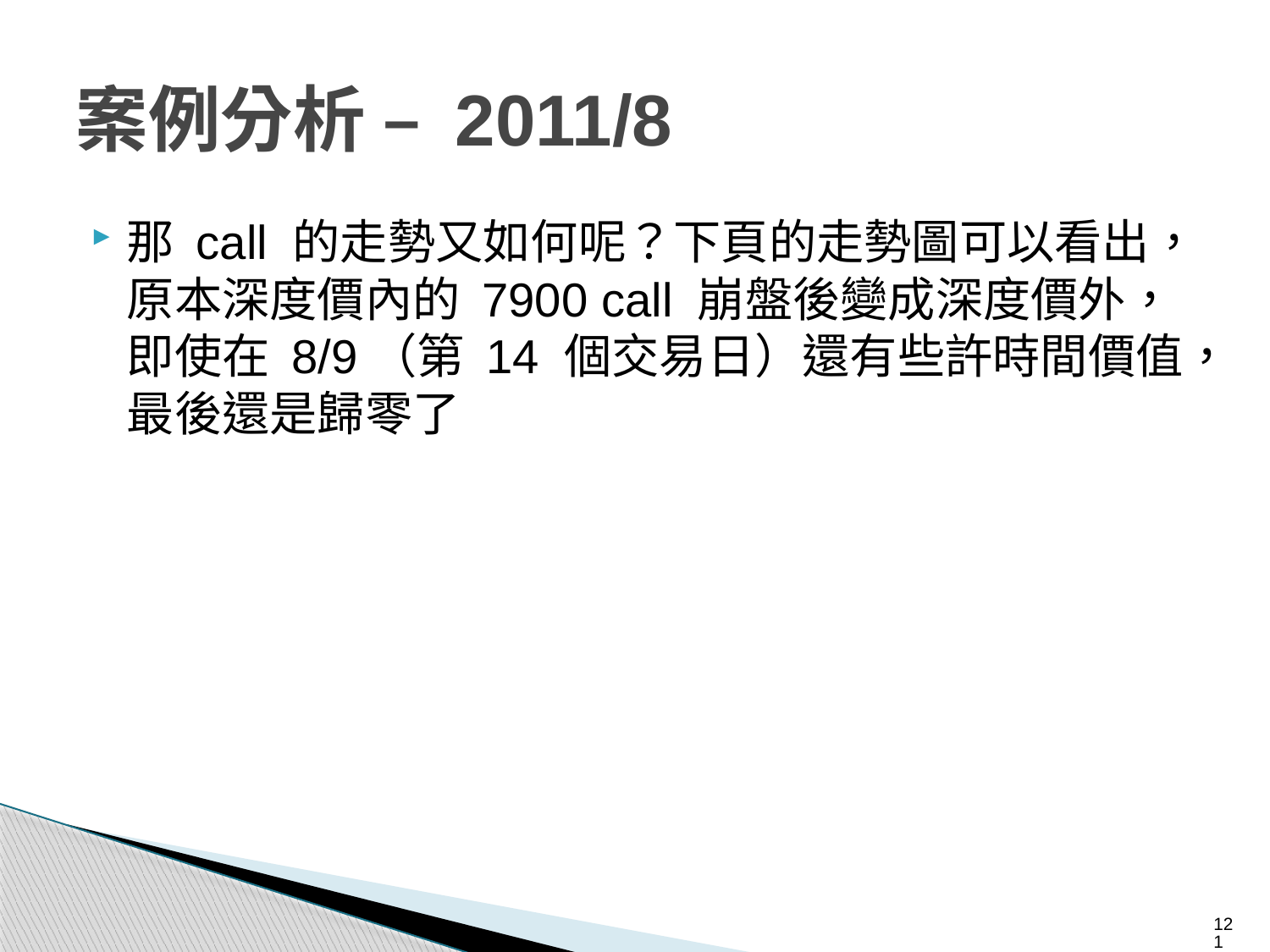

# 案例分析 – 2011/8
那 call 的走勢又如何呢？下頁的走勢圖可以看出，原本深度價內的 7900 call 崩盤後變成深度價外，即使在 8/9（第 14 個交易日）還有些許時間價值，最後還是歸零了
121